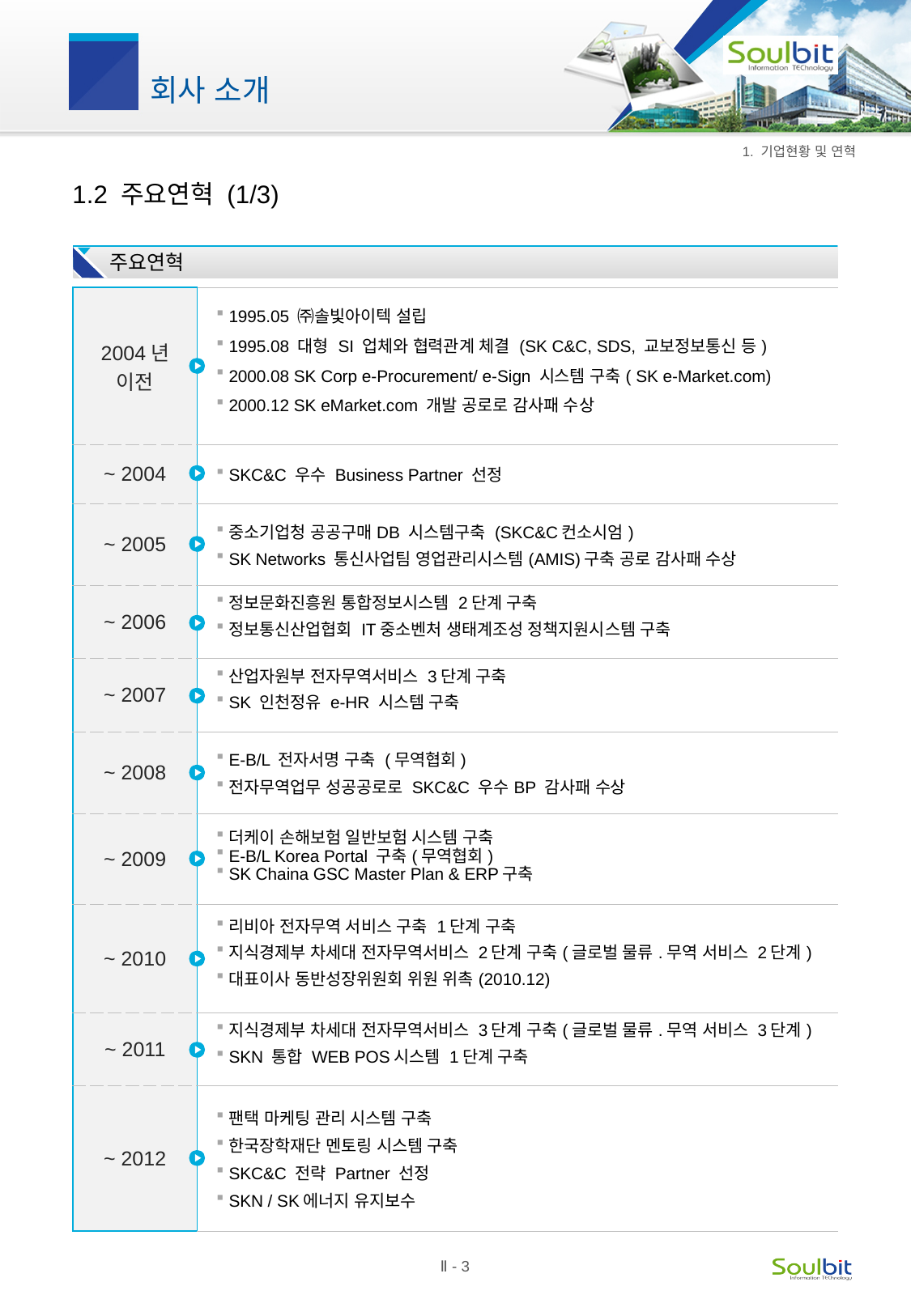

1. 기업현황 및 연혁
# 1.2 주요연혁 (1/3)

주요연혁
| 2004년 이전 | 1995.05 ㈜솔빛아이텍 설립 1995.08 대형 SI 업체와 협력관계 체결 (SK C&C, SDS, 교보정보통신 등) 2000.08 SK Corp e-Procurement/ e-Sign 시스템 구축( SK e-Market.com) 2000.12 SK eMarket.com 개발 공로로 감사패 수상 |
| --- | --- |
| ~ 2004 | SKC&C 우수 Business Partner 선정 |
| ~ 2005 | 중소기업청 공공구매DB 시스템구축 (SKC&C컨소시엄) SK Networks 통신사업팀 영업관리시스템(AMIS)구축 공로 감사패 수상 |
| ~ 2006 | 정보문화진흥원 통합정보시스템 2단계 구축 정보통신산업협회 IT중소벤처 생태계조성 정책지원시스템 구축 |
| ~ 2007 | 산업자원부 전자무역서비스 3단계 구축 SK 인천정유 e-HR 시스템 구축 |
| ~ 2008 | E-B/L 전자서명 구축 (무역협회) 전자무역업무 성공공로로 SKC&C 우수BP 감사패 수상 |
| ~ 2009 | 더케이 손해보험 일반보험 시스템 구축 E-B/L Korea Portal 구축(무역협회) SK Chaina GSC Master Plan & ERP구축 |
| ~ 2010 | 리비아 전자무역 서비스 구축 1단계 구축 지식경제부 차세대 전자무역서비스 2단계 구축(글로벌 물류.무역 서비스 2단계) 대표이사 동반성장위원회 위원 위촉(2010.12) |
| ~ 2011 | 지식경제부 차세대 전자무역서비스 3단계 구축(글로벌 물류.무역 서비스 3단계) SKN 통합 WEB POS시스템 1단계 구축 |
| ~ 2012 | 팬택 마케팅 관리 시스템 구축 한국장학재단 멘토링 시스템 구축 SKC&C 전략 Partner 선정 SKN / SK에너지 유지보수 |